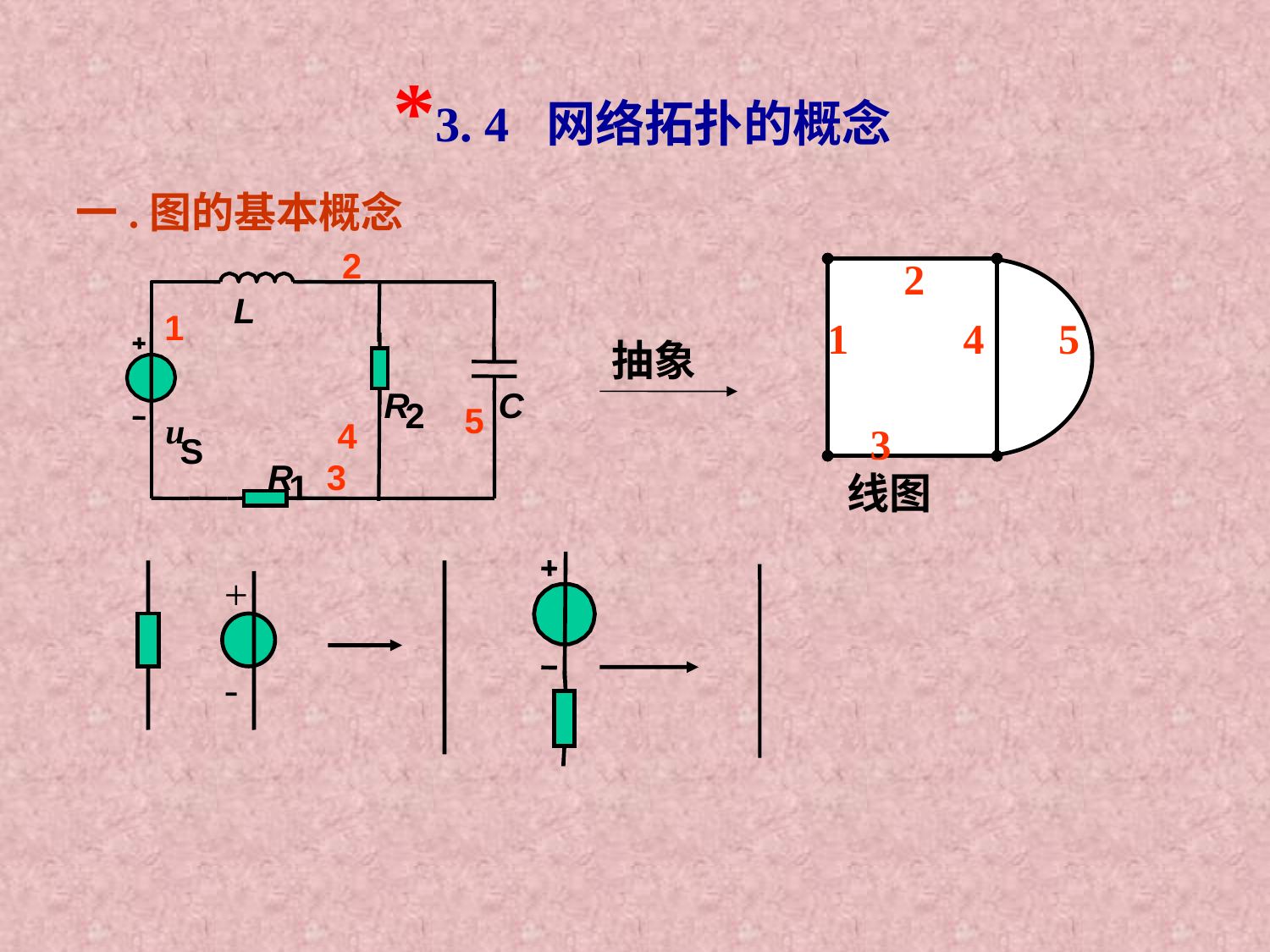

*3. 4  网络拓扑的概念
一.图的基本概念
2

L
1

R
C

2
5
u
4

S
3
R
1

2

1
4
5
3

抽象

线图

+

-